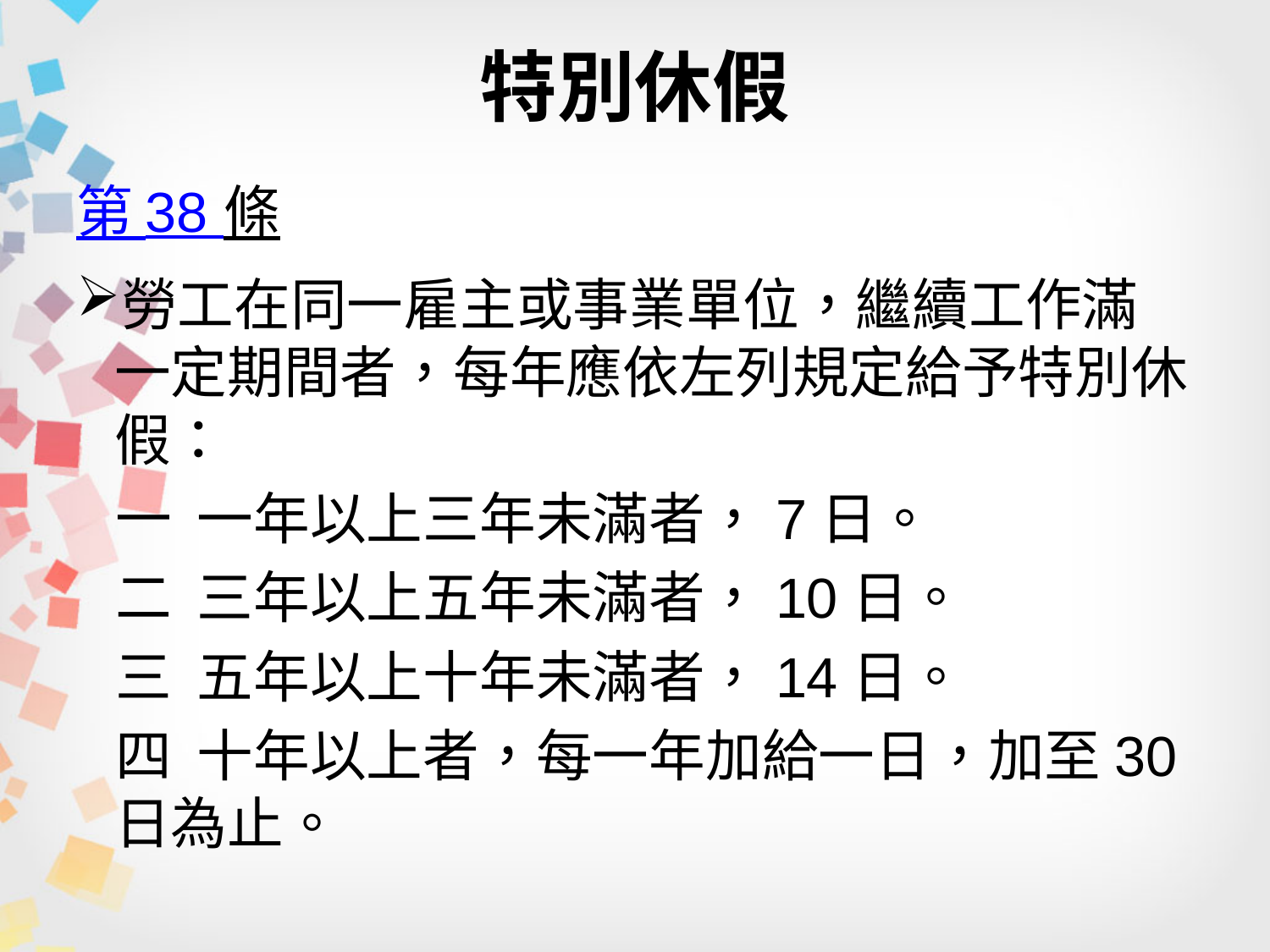

# 特別休假
第 38 條
勞工在同一雇主或事業單位，繼續工作滿一定期間者，每年應依左列規定給予特別休假：
  一  一年以上三年未滿者，7日。
  二  三年以上五年未滿者，10日。
  三  五年以上十年未滿者，14日。
  四  十年以上者，每一年加給一日，加至30日為止。